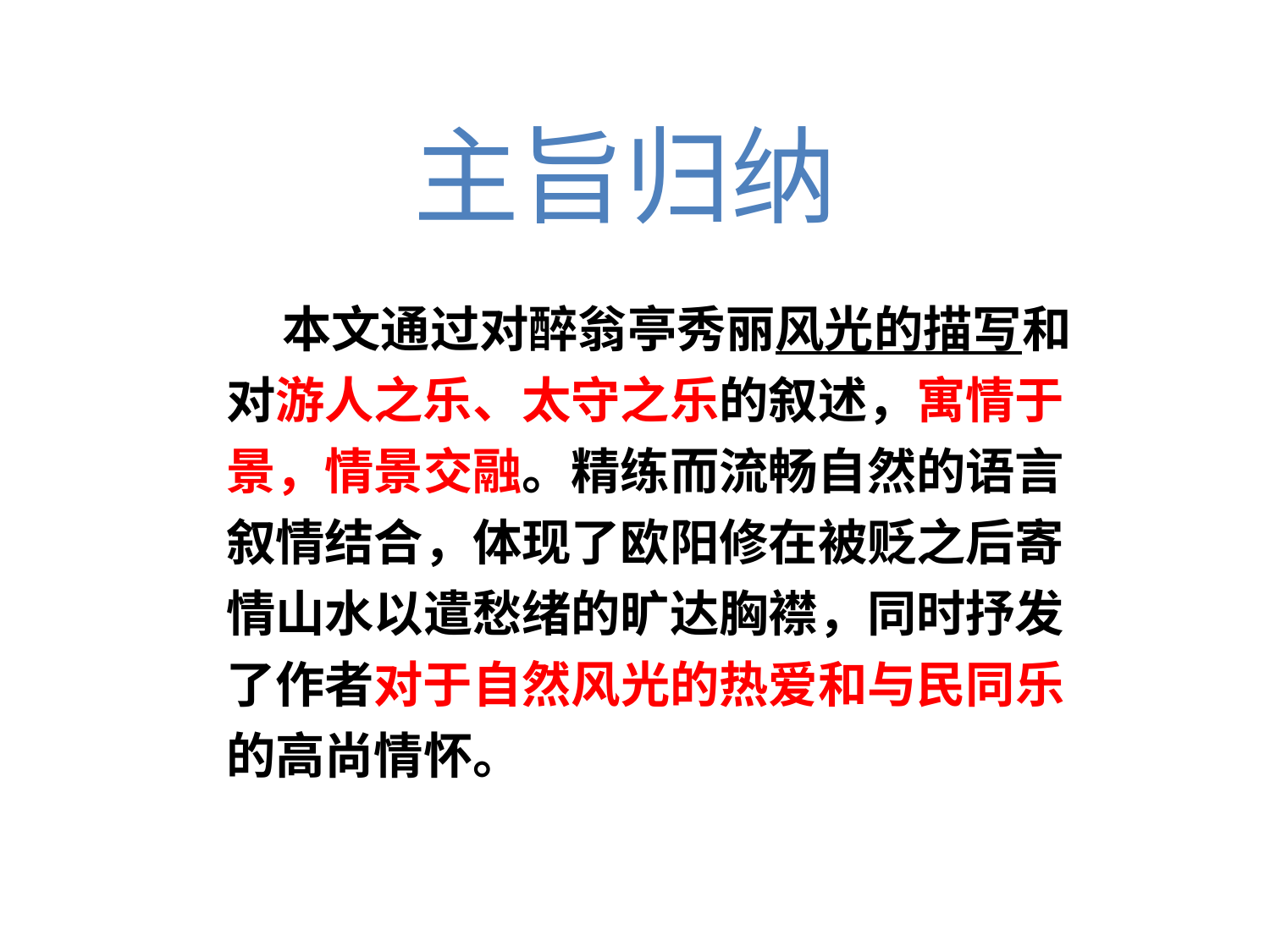

主旨归纳

    本文通过对醉翁亭秀丽风光的描写和对游人之乐、太守之乐的叙述，寓情于景，情景交融。精练而流畅自然的语言叙情结合，体现了欧阳修在被贬之后寄情山水以遣愁绪的旷达胸襟，同时抒发了作者对于自然风光的热爱和与民同乐的高尚情怀。